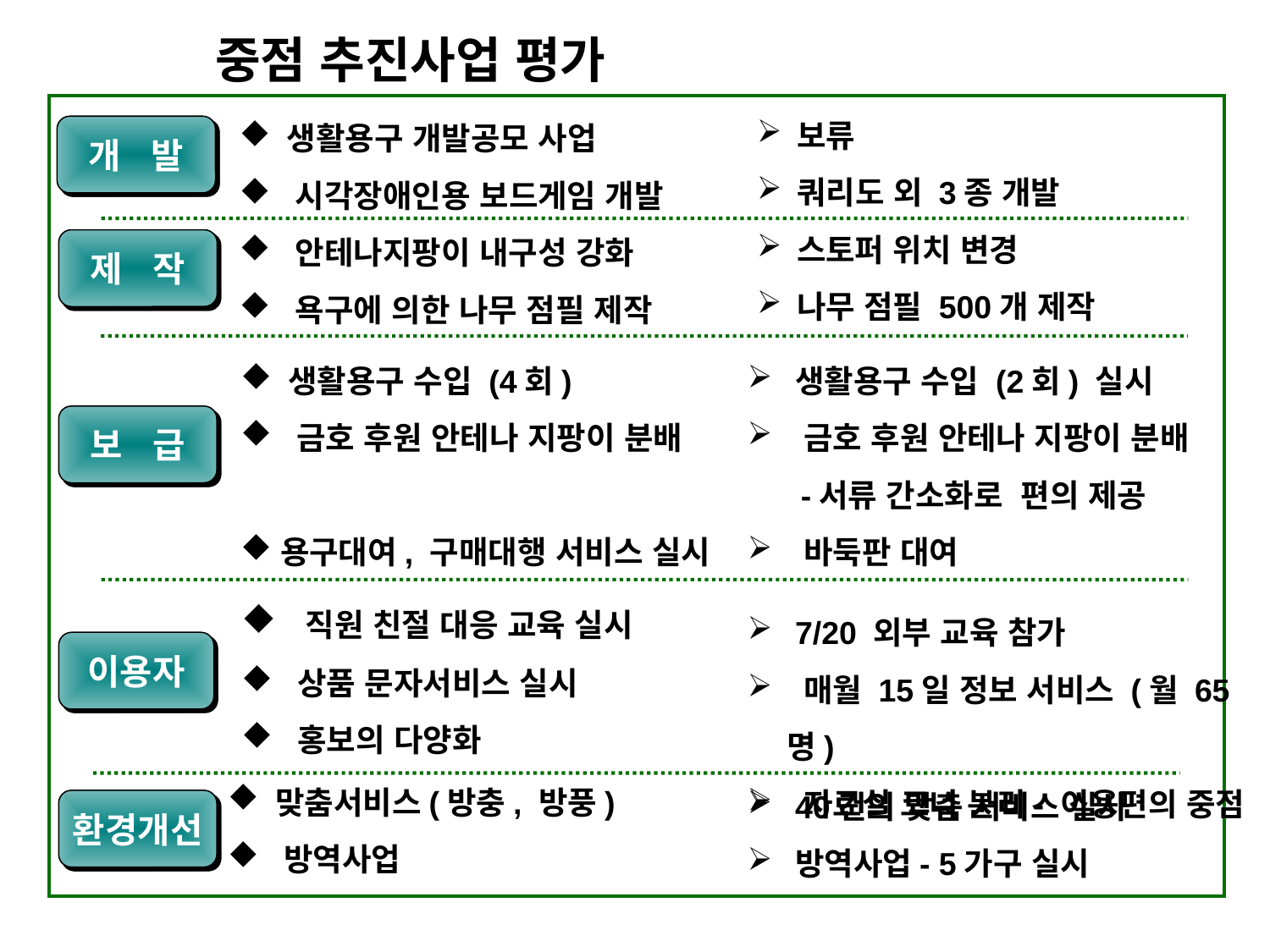

중점 추진사업 평가
보류
쿼리도 외 3종 개발
스토퍼 위치 변경
나무 점필 500개 제작
생활용구 개발공모 사업
 시각장애인용 보드게임 개발
 안테나지팡이 내구성 강화
 욕구에 의한 나무 점필 제작

개   발
제   작

생활용구 수입 (4회)
 금호 후원 안테나 지팡이 분배

용구대여, 구매대행 서비스 실시
생활용구 수입 (2회) 실시
 금호 후원 안테나 지팡이 분배
      -서류 간소화로  편의 제공
 바둑판 대여
보   급
 직원 친절 대응 교육 실시
 상품 문자서비스 실시
 홍보의 다양화

7/20 외부 교육 참가
 매월 15일 정보 서비스 (월 65명)
 자료실 코너 분리- 이용편의 중점
이용자
맞춤서비스(방충, 방풍)
 방역사업
40건의 맞춤 서비스 실시
방역사업- 5가구 실시
환경개선